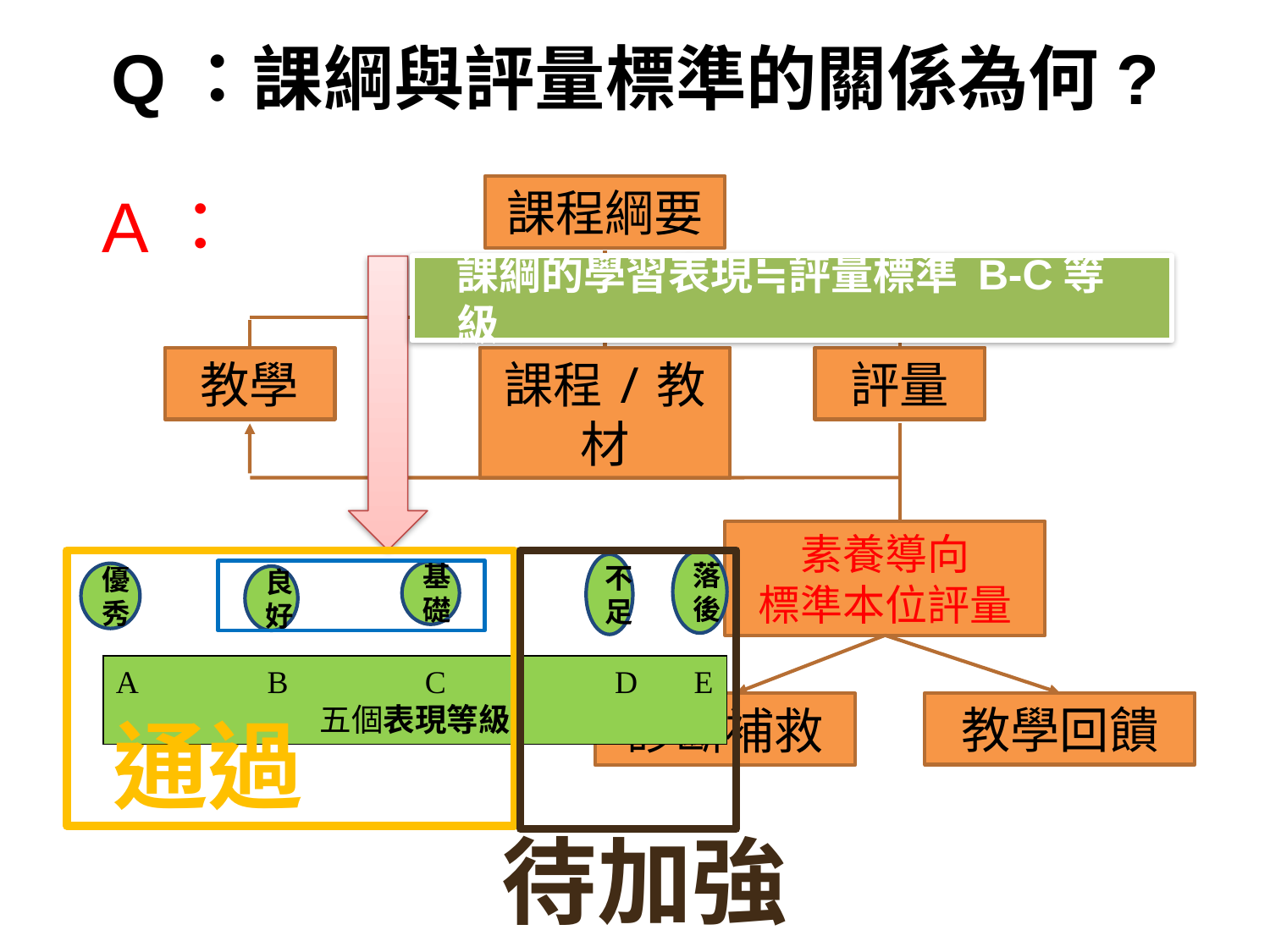

# Q：課綱與評量標準的關係為何?
課程綱要
教學
課程/教材
評量

素養導向
標準本位評量
教學回饋
診斷補救
A：
課綱的學習表現≒評量標準 B-C等級

落後
不足
基礎
優秀
良好

A                B                 C                     D       E
五個表現等級
通過
待加強
33